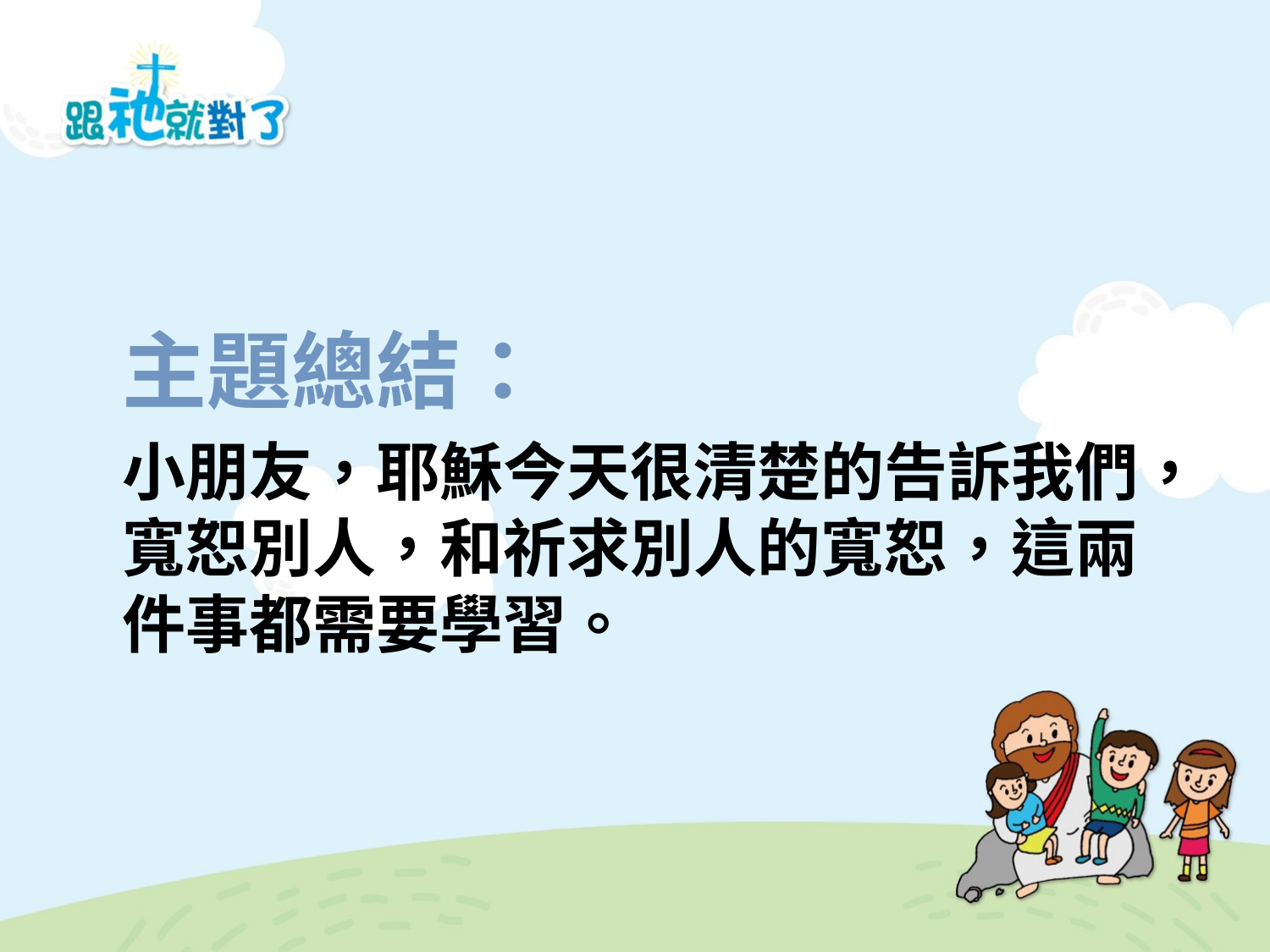

主題總結：
小朋友，耶穌今天很清楚的告訴我們，寬恕別人，和祈求別人的寬恕，這兩件事都需要學習。